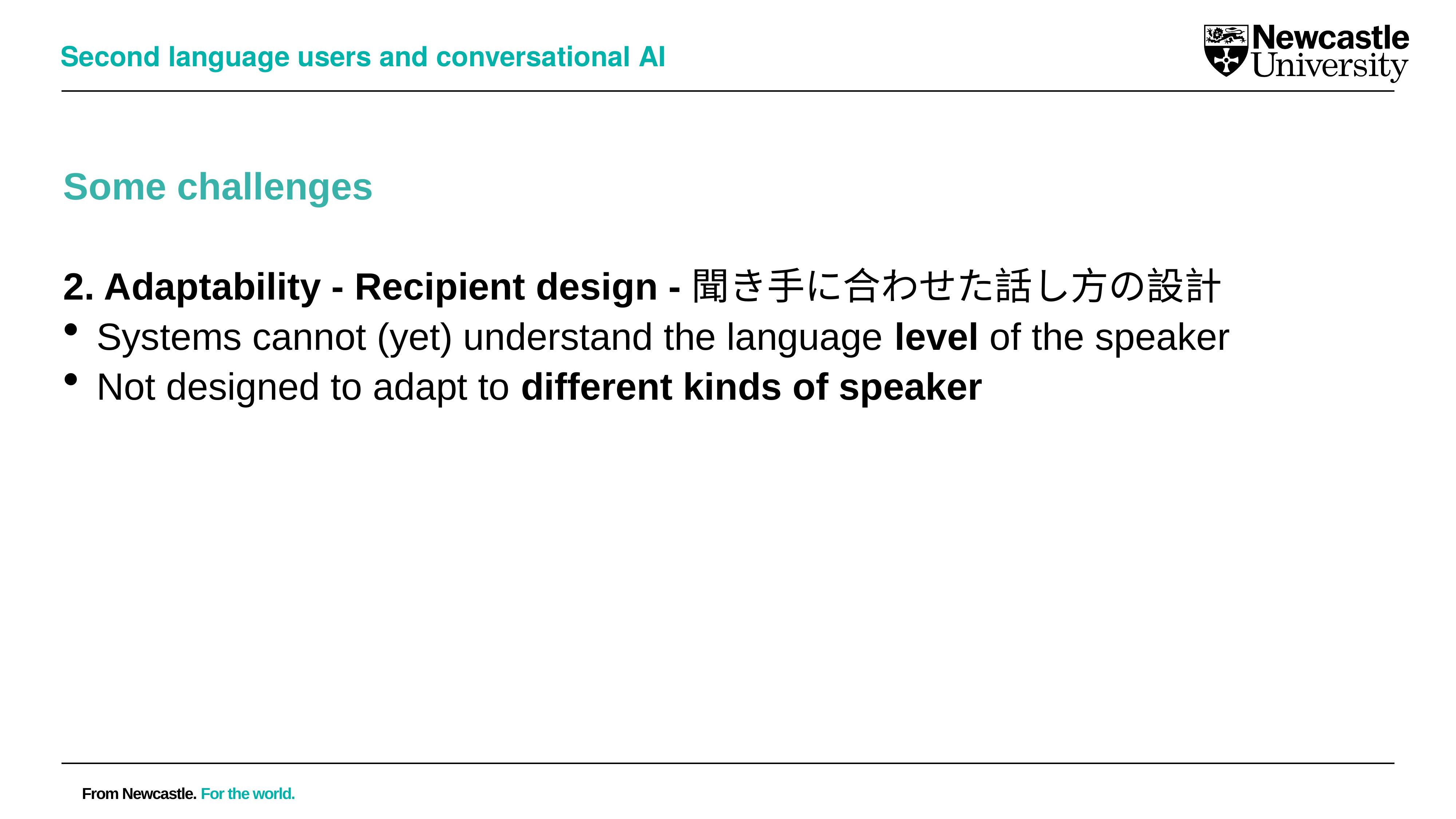

Second language users and conversational AI
Some challenges

2. Adaptability - Recipient design -聞き手に合わせた話し方の設計
Systems cannot (yet) understand the language level of the speaker
Not designed to adapt to different kinds of speaker
77